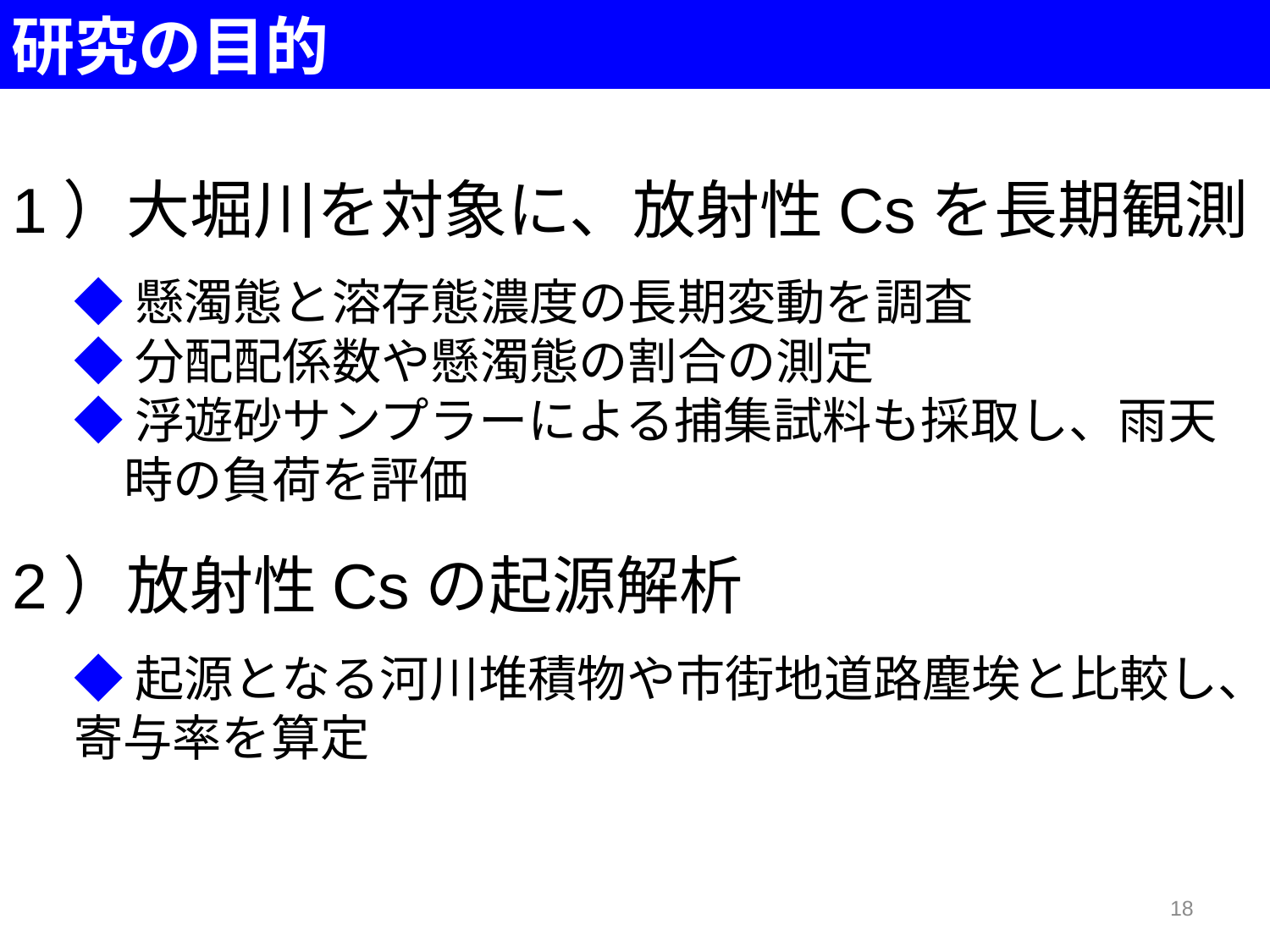

研究の目的
1）大堀川を対象に、放射性Csを長期観測

◆懸濁態と溶存態濃度の長期変動を調査
◆分配配係数や懸濁態の割合の測定
◆浮遊砂サンプラーによる捕集試料も採取し、雨天時の負荷を評価

2）放射性Csの起源解析

◆起源となる河川堆積物や市街地道路塵埃と比較し、
寄与率を算定
18